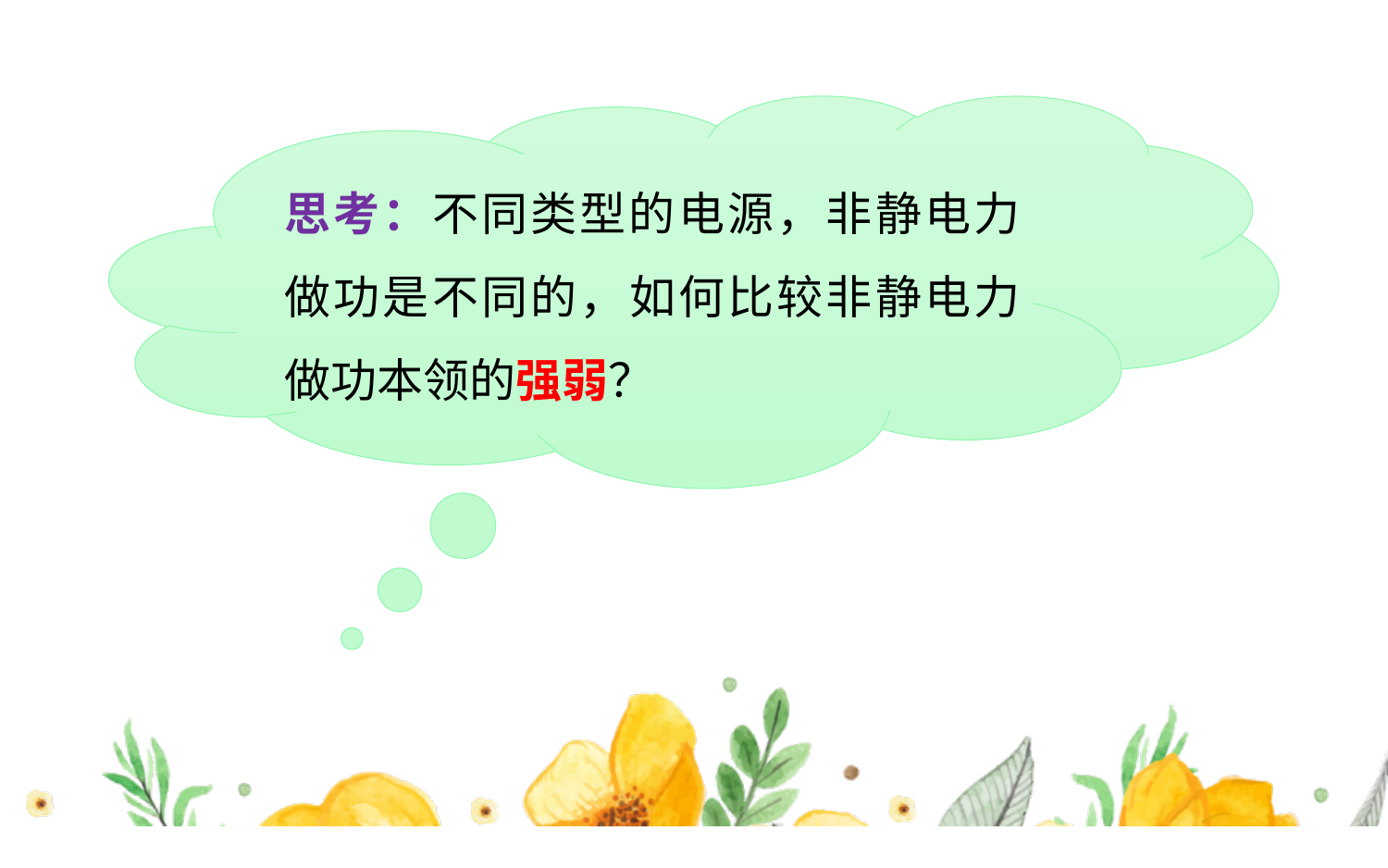

思考：不同类型的电源，非静电力做功是不同的，如何比较非静电力做功本领的强弱？